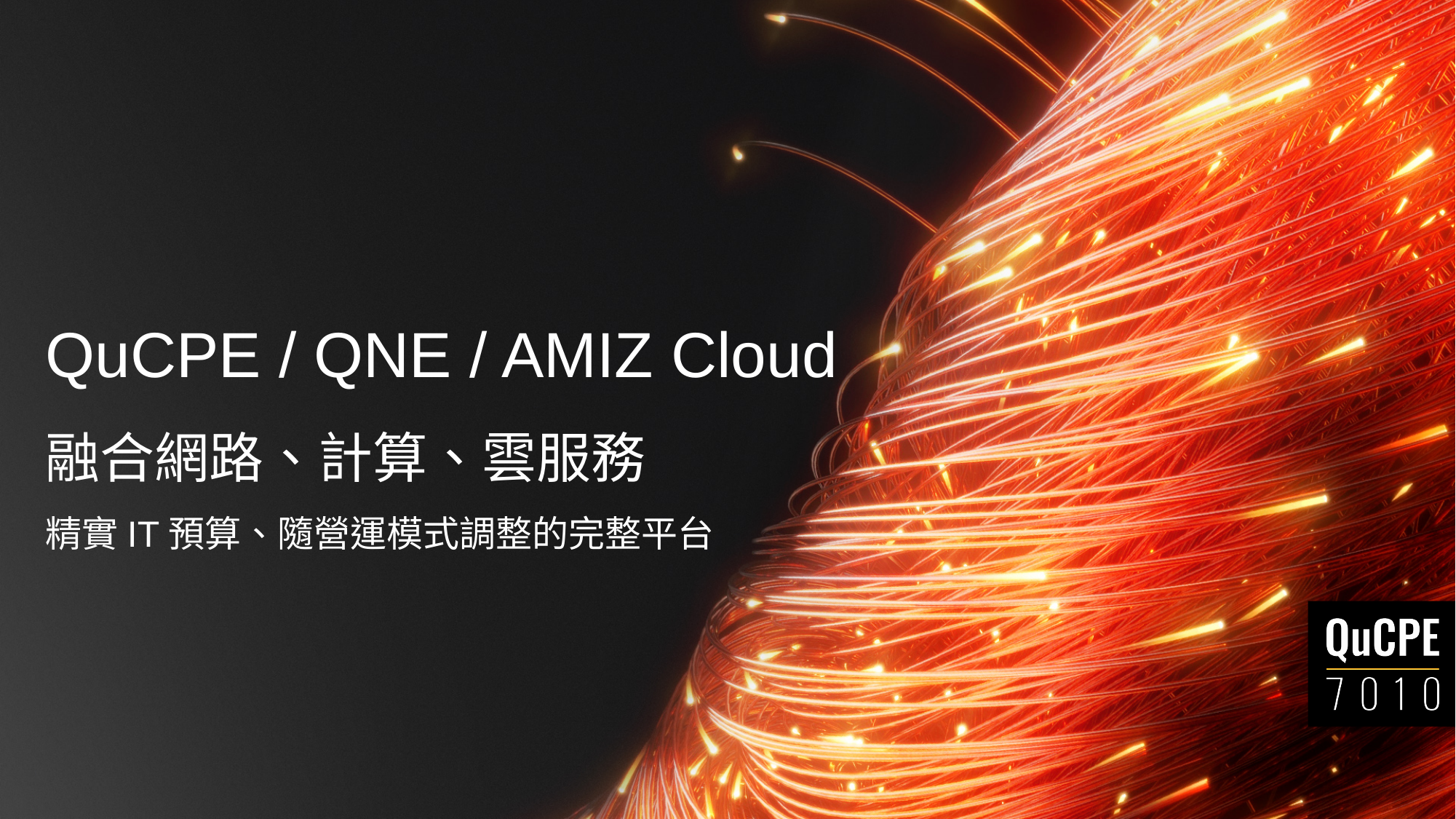

# QuCPE / QNE / AMIZ Cloud 融合網路、計算、雲服務 精實IT預算、隨營運模式調整的完整平台